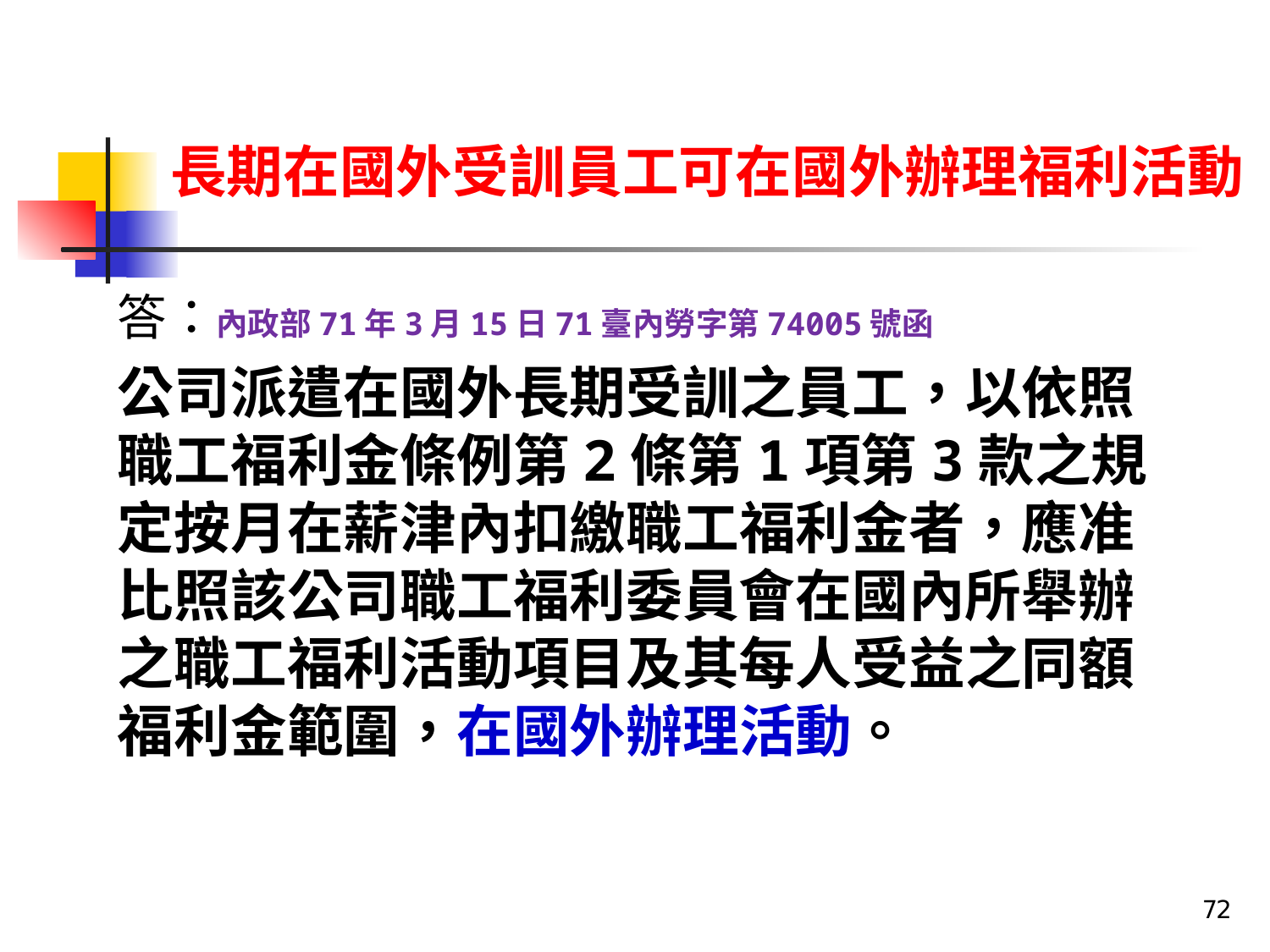

# 長期在國外受訓員工可在國外辦理福利活動
答：內政部71年3月15日71臺內勞字第74005號函
公司派遣在國外長期受訓之員工，以依照職工福利金條例第2條第1項第3款之規定按月在薪津內扣繳職工福利金者，應准比照該公司職工福利委員會在國內所舉辦之職工福利活動項目及其每人受益之同額福利金範圍，在國外辦理活動。
72